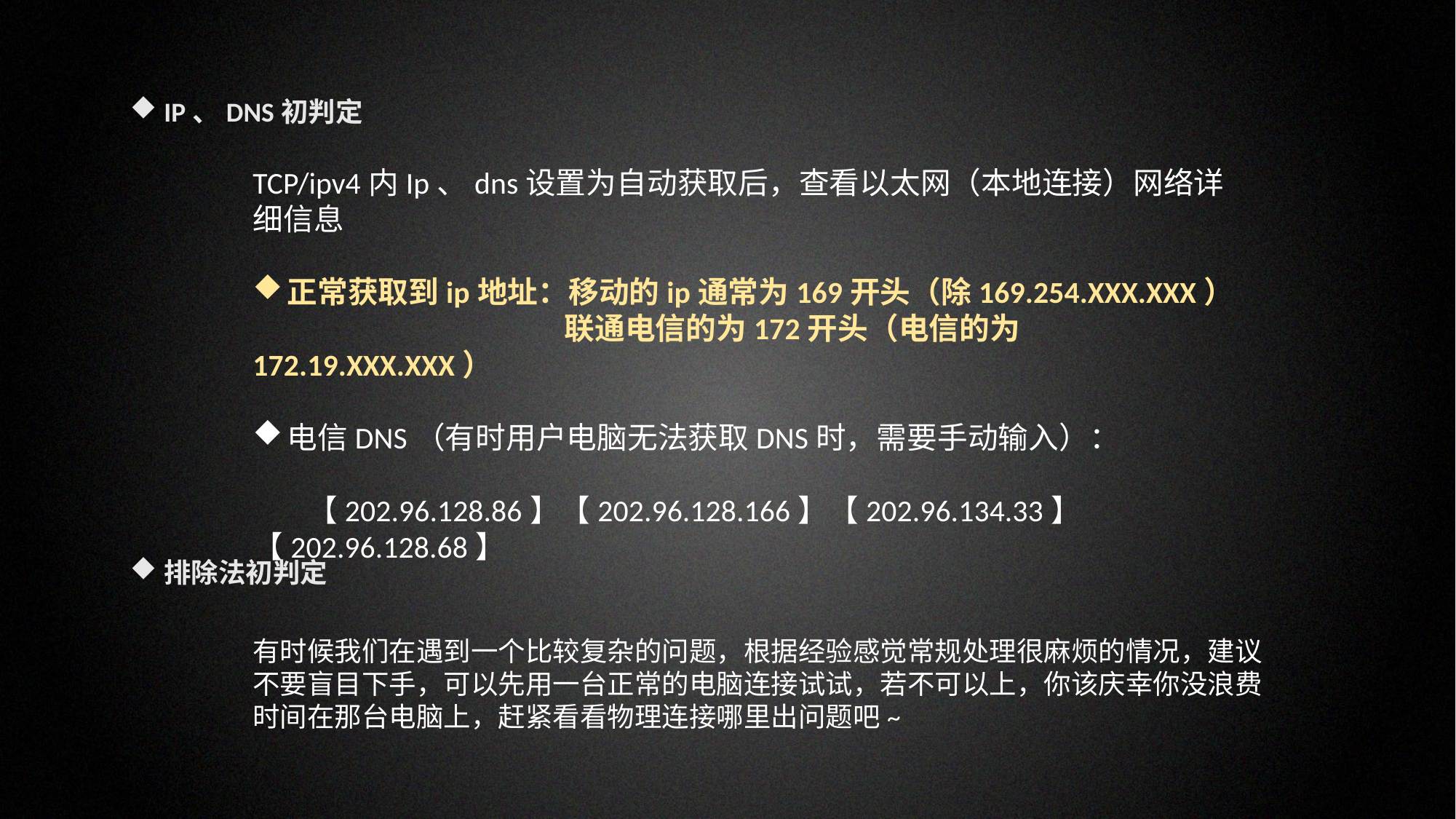

IP、DNS初判定
TCP/ipv4内Ip、dns设置为自动获取后，查看以太网（本地连接）网络详细信息

正常获取到ip地址：移动的ip通常为169开头（除169.254.XXX.XXX）
                                            联通电信的为172开头（电信的为172.19.XXX.XXX）

电信DNS（有时用户电脑无法获取DNS时，需要手动输入）：

       【202.96.128.86】【202.96.128.166】【202.96.134.33】 【202.96.128.68】
排除法初判定
有时候我们在遇到一个比较复杂的问题，根据经验感觉常规处理很麻烦的情况，建议不要盲目下手，可以先用一台正常的电脑连接试试，若不可以上，你该庆幸你没浪费时间在那台电脑上，赶紧看看物理连接哪里出问题吧~